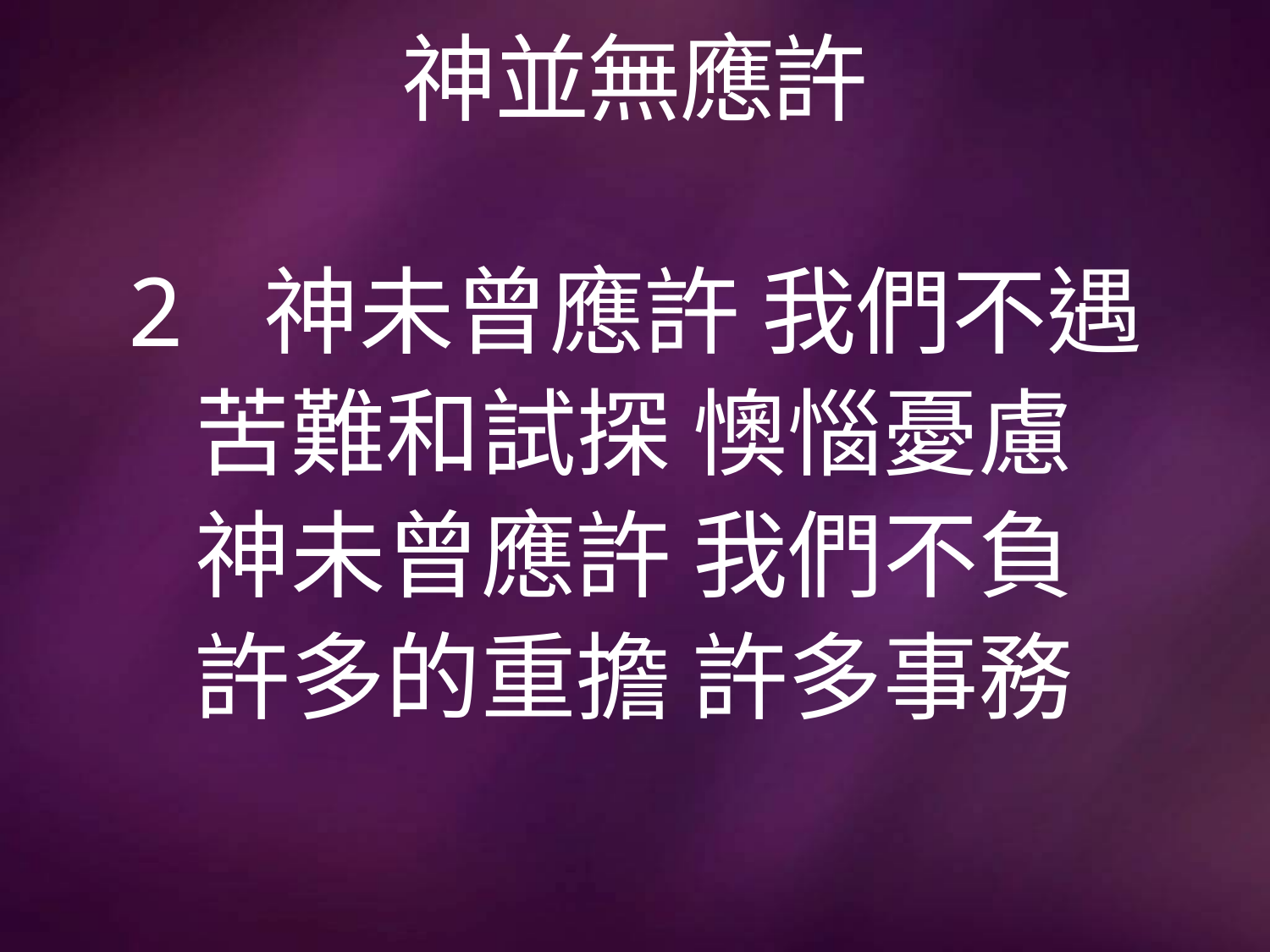

# 神並無應許
2 神未曾應許 我們不遇
苦難和試探 懊惱憂慮
神未曾應許 我們不負
許多的重擔 許多事務